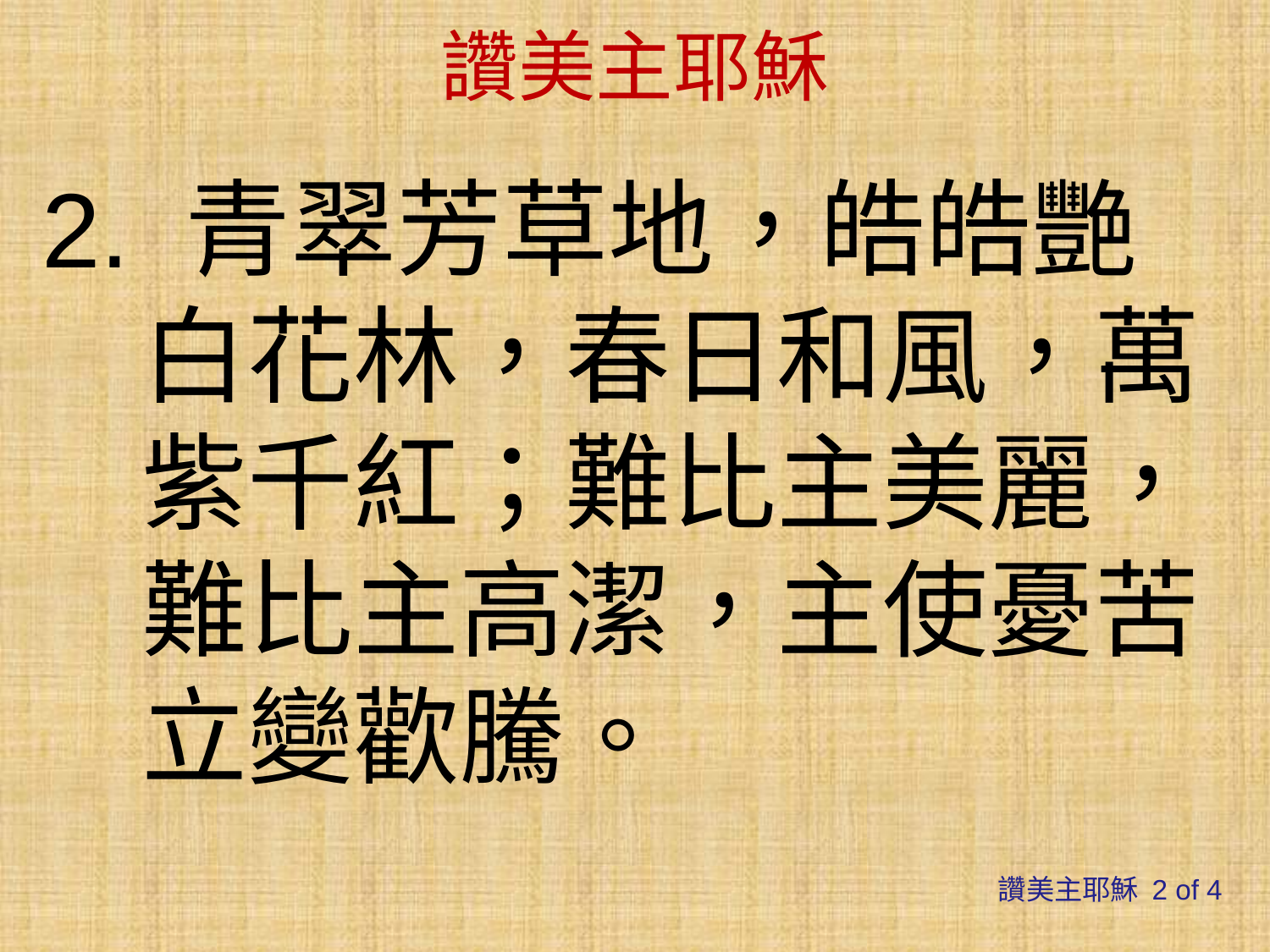

# 讚美主耶穌
2. 青翠芳草地，皓皓艷白花林，春日和風，萬紫千紅；難比主美麗，難比主高潔，主使憂苦立變歡騰。
讚美主耶穌 2 of 4